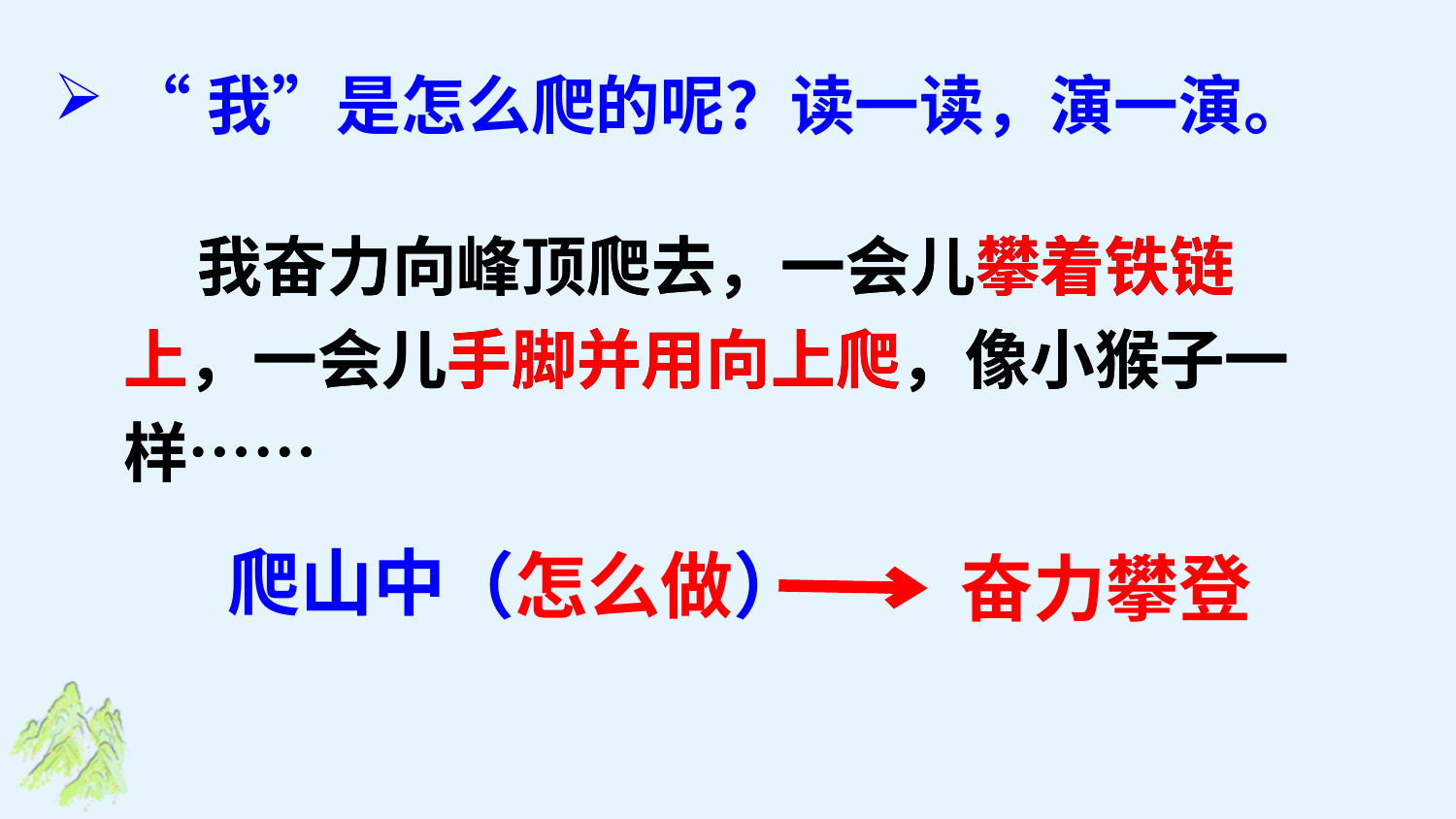

“我”是怎么爬的呢？读一读，演一演。
    我奋力向峰顶爬去，一会儿攀着铁链上，一会儿手脚并用向上爬，像小猴子一样……
    我奋力向峰顶爬去，一会儿攀着铁链上，一会儿手脚并用向上爬，像小猴子一样……
爬山中
（怎么做）
奋力攀登